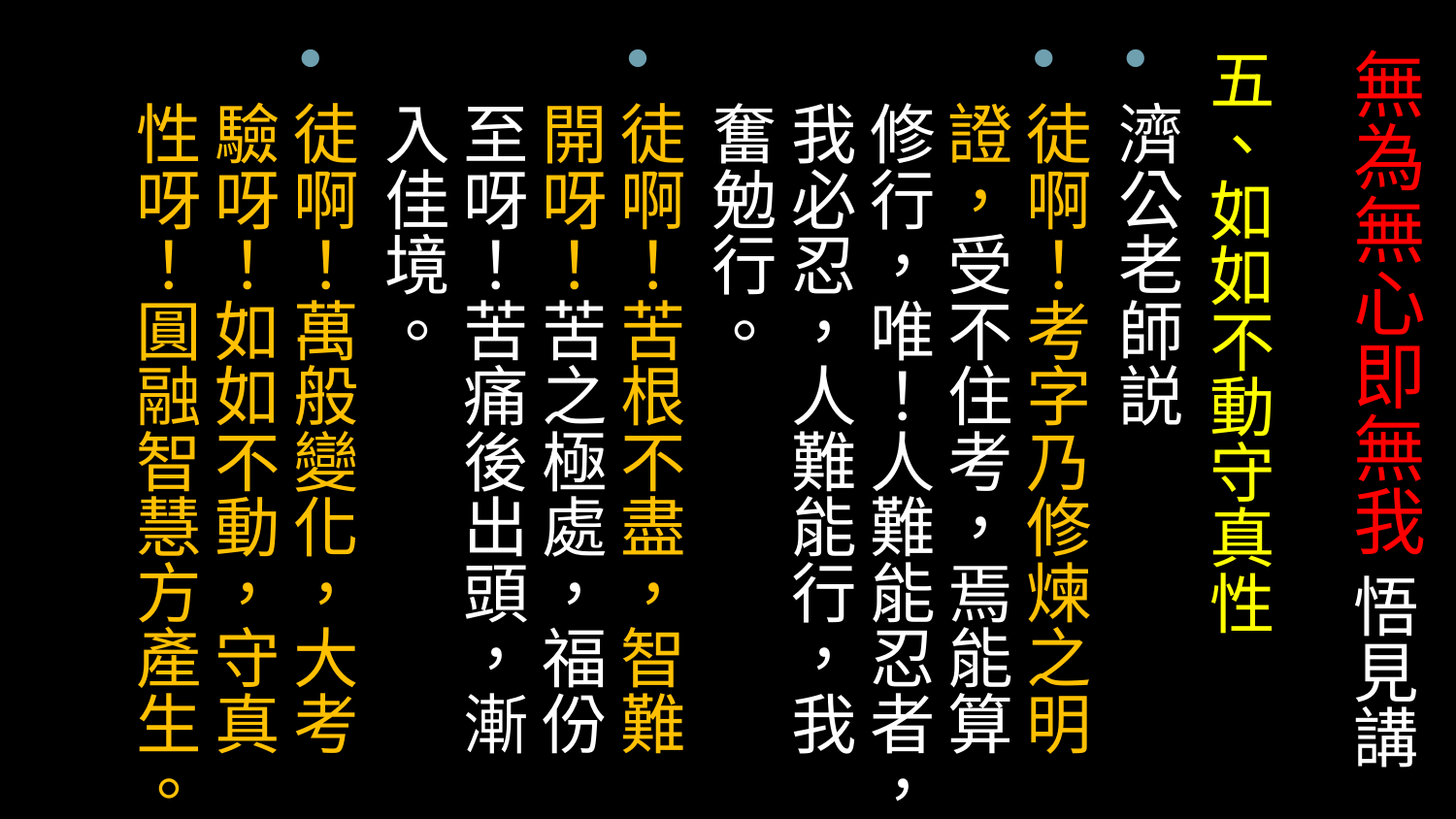

# 無為無心即無我 悟見講
五、如如不動守真性
濟公老師説
徒啊！考字乃修煉之明證，受不住考，焉能算修行，唯！人難能忍者，我必忍，人難能行，我奮勉行。
徒啊！苦根不盡，智難開呀！苦之極處，福份至呀！苦痛後出頭，漸入佳境。
徒啊！萬般變化，大考驗呀！如如不動，守真性呀！圓融智慧方產生。